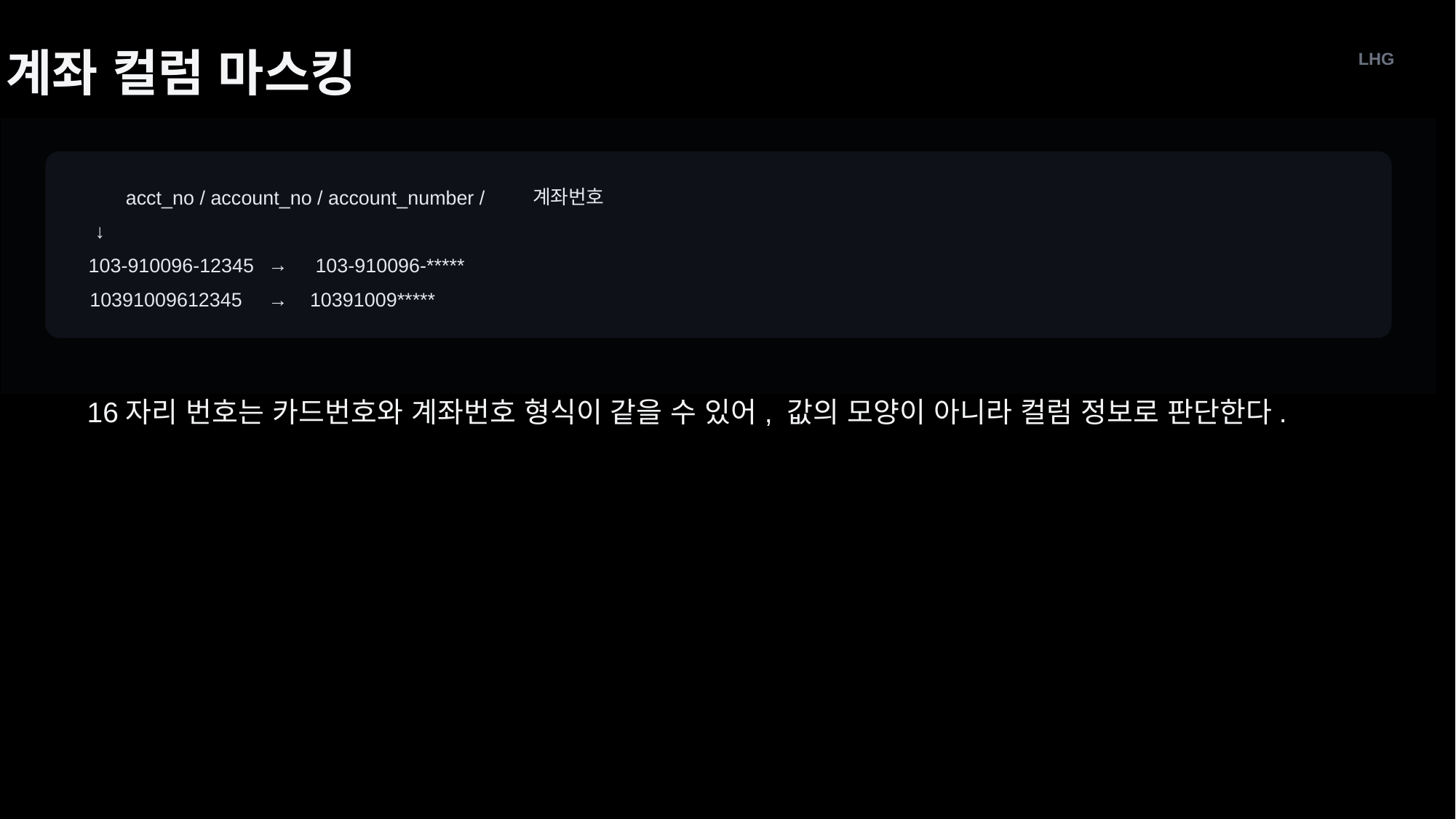

계좌 컬럼 마스킹
LHG

계좌번호
acct_no / account_no / account_number /
   ↓
→
103-910096-12345
 103-910096-*****
→
10391009612345
 10391009*****
16자리 번호는 카드번호와 계좌번호 형식이 같을 수 있어, 값의 모양이 아니라 컬럼 정보로 판단한다.